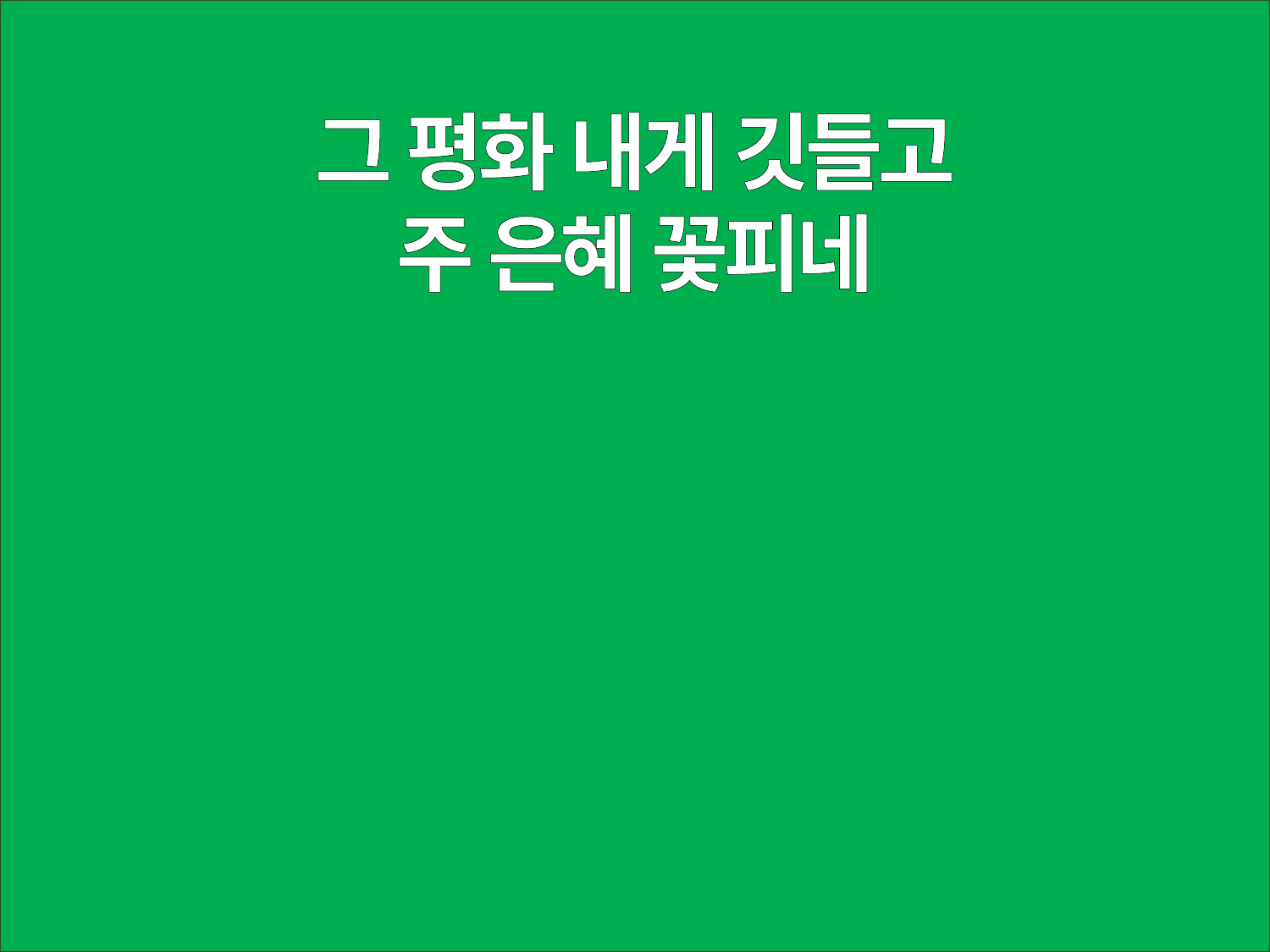

그 평화 내게 깃들고
주 은혜 꽃피네